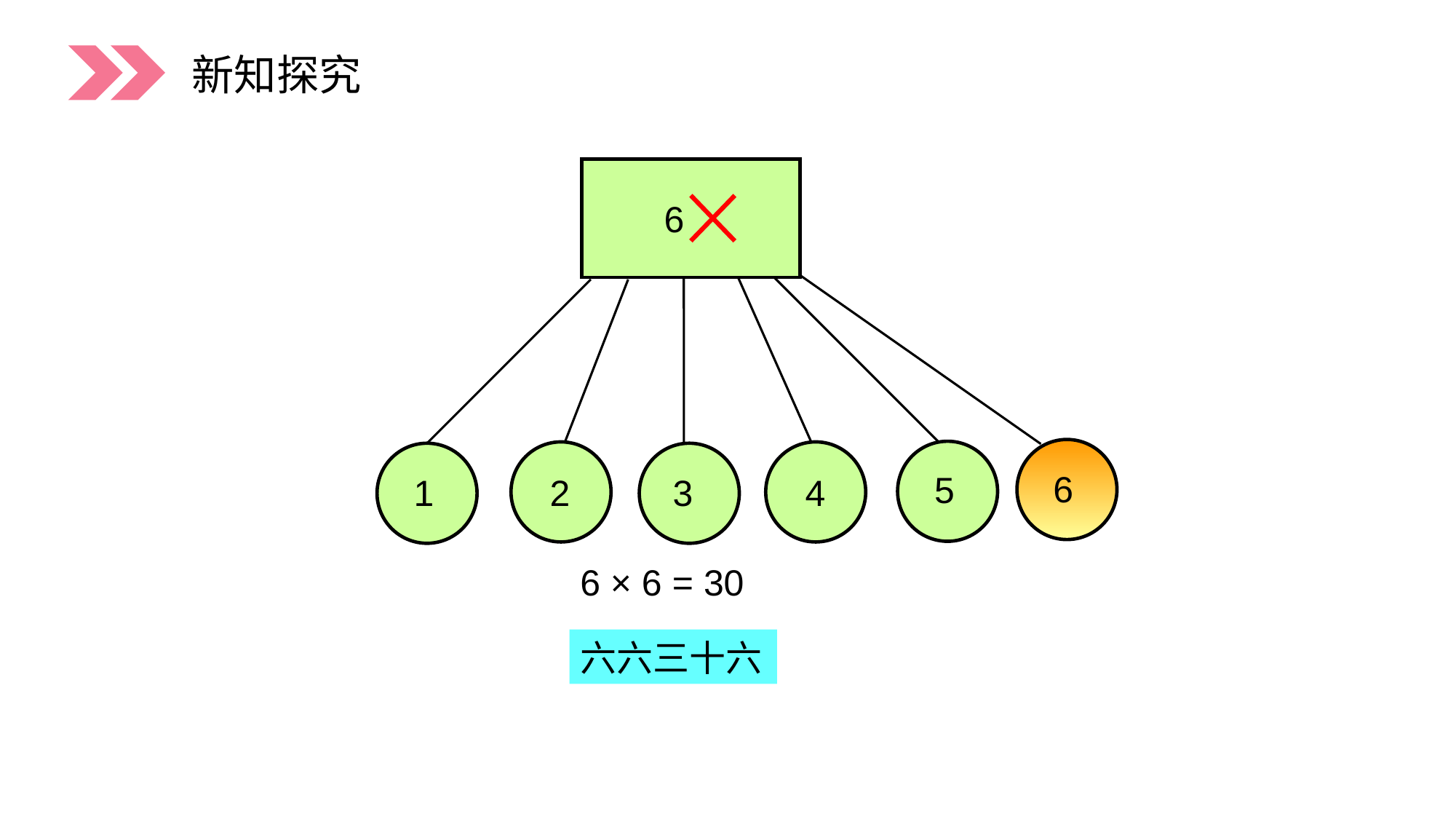

新知探究

6

6

2

4

1

3
5
6 × 6 = 30
六六三十六